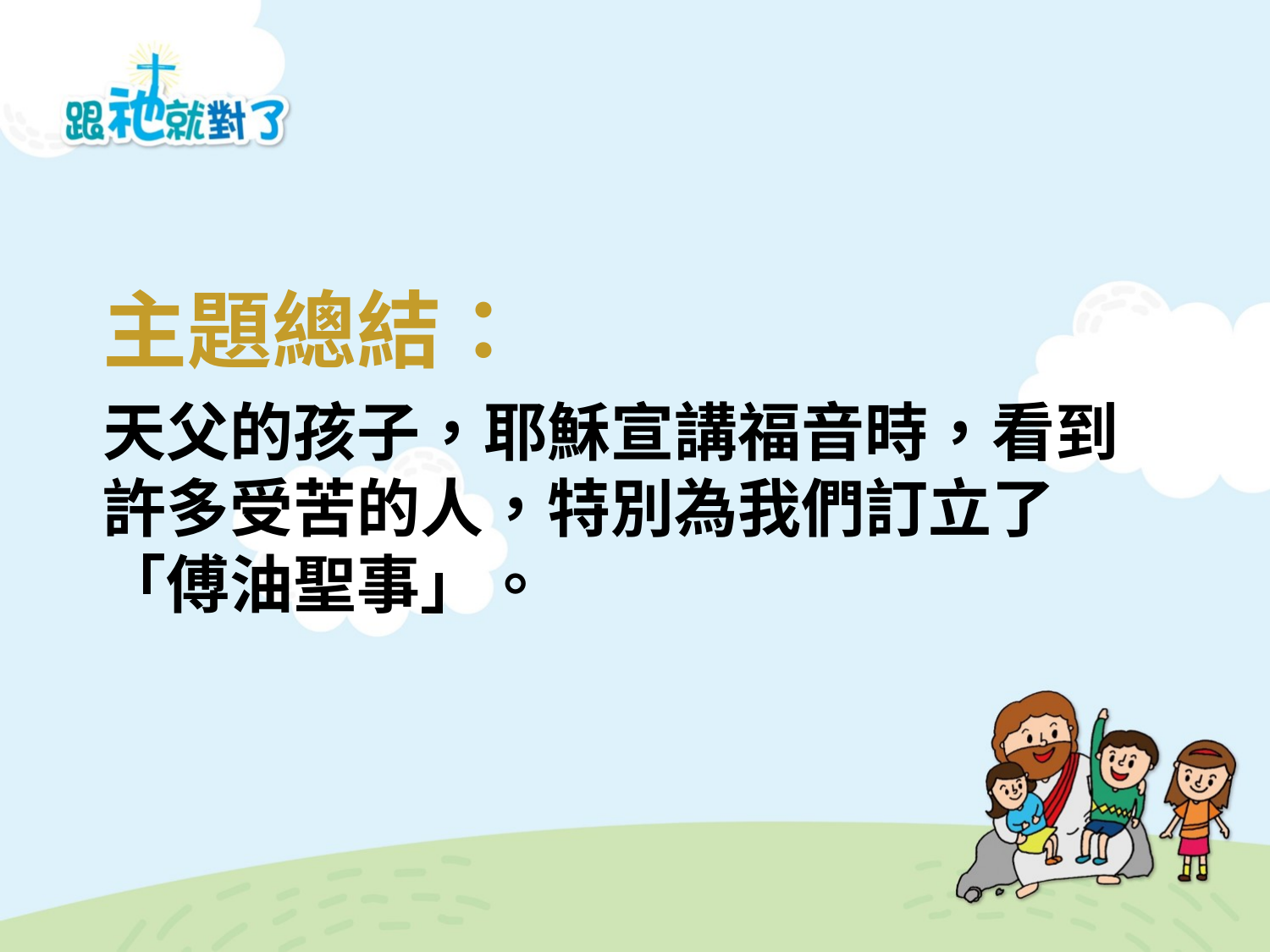

主題總結：
天父的孩子，耶穌宣講福音時，看到許多受苦的人，特別為我們訂立了「傅油聖事」。